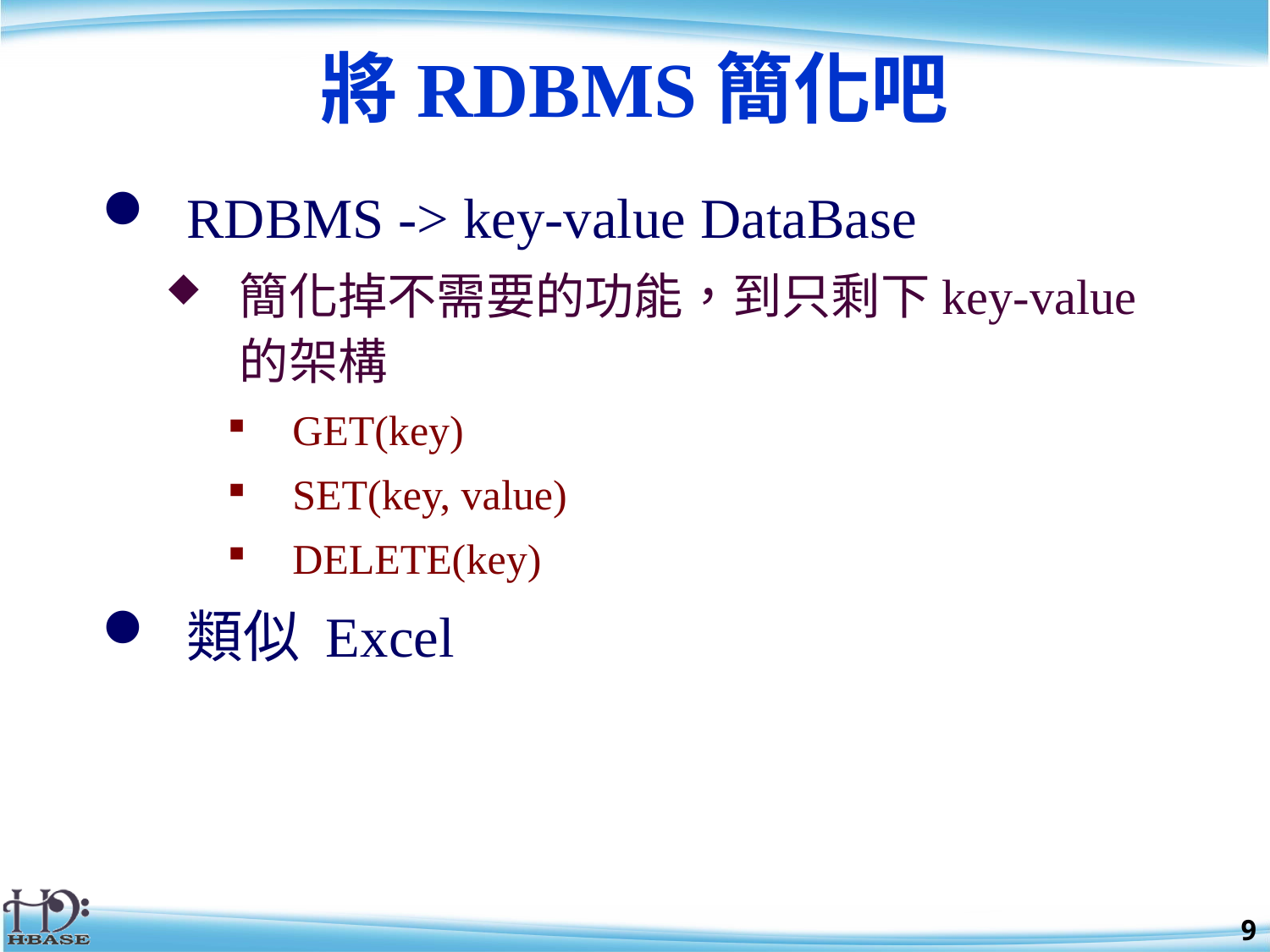

# 將RDBMS簡化吧
RDBMS -> key-value DataBase
簡化掉不需要的功能，到只剩下key-value 的架構
GET(key)
SET(key, value)
DELETE(key)
類似 Excel
9